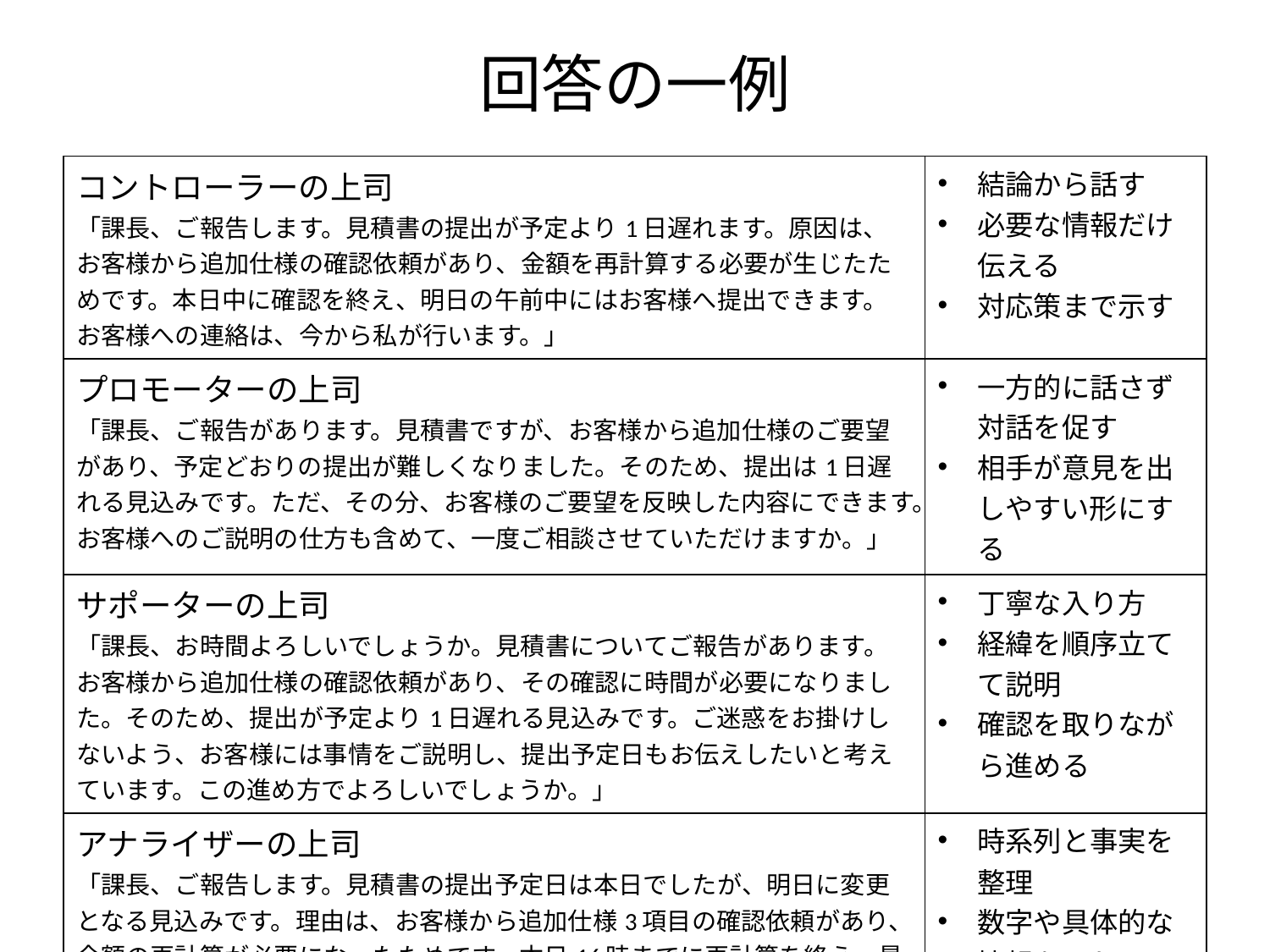

# 回答の一例
| コントローラーの上司 「課長、ご報告します。見積書の提出が予定より1日遅れます。原因は、お客様から追加仕様の確認依頼があり、金額を再計算する必要が生じたためです。本日中に確認を終え、明日の午前中にはお客様へ提出できます。お客様への連絡は、今から私が行います。」 | 結論から話す 必要な情報だけ伝える 対応策まで示す |
| --- | --- |
| プロモーターの上司 「課長、ご報告があります。見積書ですが、お客様から追加仕様のご要望があり、予定どおりの提出が難しくなりました。そのため、提出は1日遅れる見込みです。ただ、その分、お客様のご要望を反映した内容にできます。お客様へのご説明の仕方も含めて、一度ご相談させていただけますか。」 | 一方的に話さず対話を促す 相手が意見を出しやすい形にする |
| サポーターの上司 「課長、お時間よろしいでしょうか。見積書についてご報告があります。お客様から追加仕様の確認依頼があり、その確認に時間が必要になりました。そのため、提出が予定より1日遅れる見込みです。ご迷惑をお掛けしないよう、お客様には事情をご説明し、提出予定日もお伝えしたいと考えています。この進め方でよろしいでしょうか。」 | 丁寧な入り方 経緯を順序立てて説明 確認を取りながら進める |
| アナライザーの上司 「課長、ご報告します。見積書の提出予定日は本日でしたが、明日に変更となる見込みです。理由は、お客様から追加仕様3項目の確認依頼があり、金額の再計算が必要になったためです。本日16時までに再計算を終え、最終確認後、明日10時に提出する予定です。お客様への連絡は提出予定時刻をお伝えする内容で進めようと考えています。」 | 時系列と事実を整理 数字や具体的な情報を入れる 根拠を明確にする |